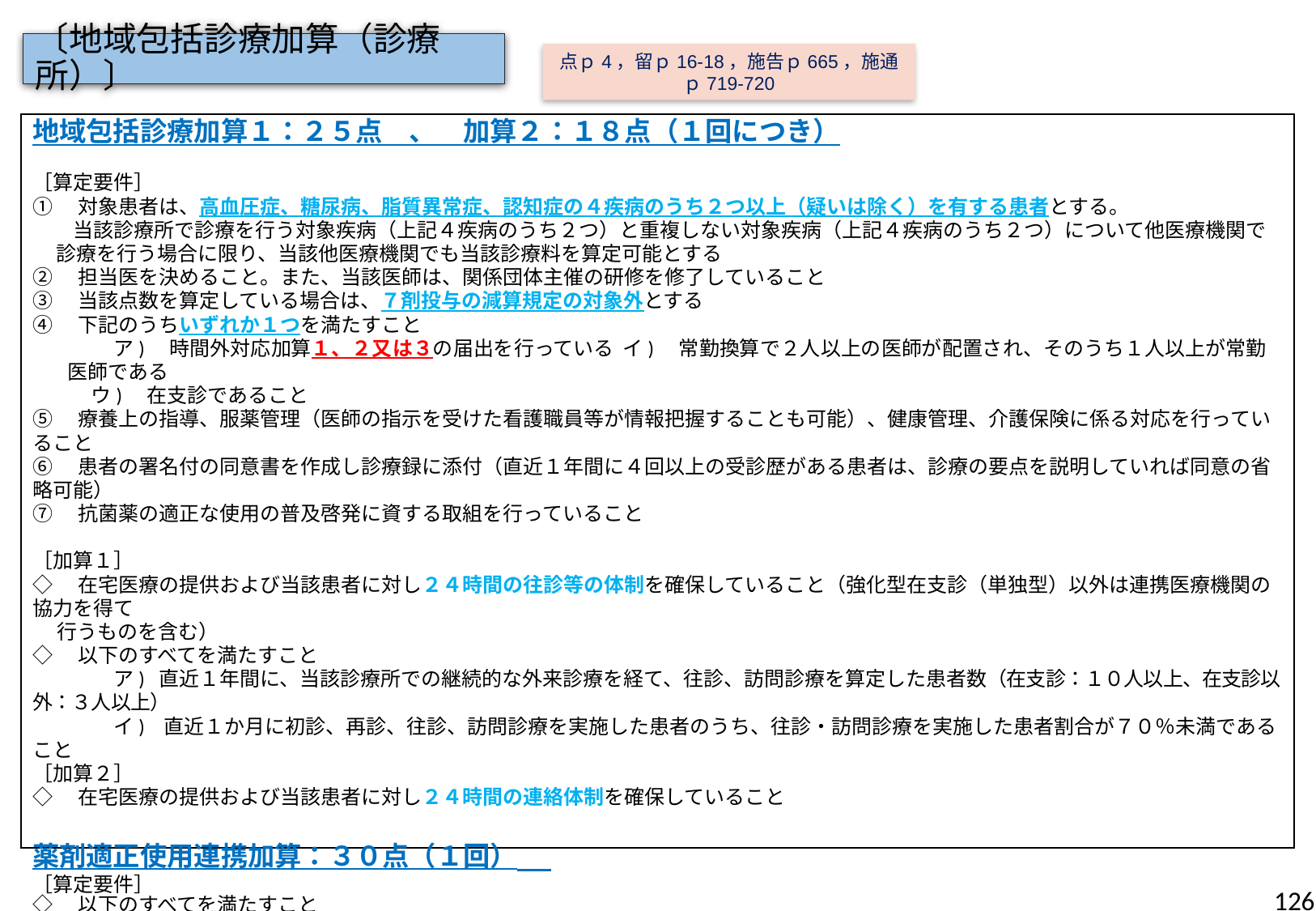

〔地域包括診療加算（診療所）〕
点ｐ4，留ｐ16-18，施告ｐ665，施通ｐ719-720
地域包括診療加算１：２５点　、　加算２：１８点（１回につき）

［算定要件］
①　対象患者は、高血圧症、糖尿病、脂質異常症、認知症の４疾病のうち２つ以上（疑いは除く）を有する患者とする。
        当該診療所で診療を行う対象疾病（上記４疾病のうち２つ）と重複しない対象疾病（上記４疾病のうち２つ）について他医療機関で診療を行う場合に限り、当該他医療機関でも当該診療料を算定可能とする
②　担当医を決めること。また、当該医師は、関係団体主催の研修を修了していること
③　当該点数を算定している場合は、７剤投与の減算規定の対象外とする
④　下記のうちいずれか１つを満たすこと
　　　　ア)　時間外対応加算１、２又は３の届出を行っている  イ)　常勤換算で２人以上の医師が配置され、そのうち１人以上が常勤医師である
            ウ)　在支診であること
⑤　療養上の指導、服薬管理（医師の指示を受けた看護職員等が情報把握することも可能）、健康管理、介護保険に係る対応を行っていること
⑥　患者の署名付の同意書を作成し診療録に添付（直近１年間に４回以上の受診歴がある患者は、診療の要点を説明していれば同意の省略可能）
⑦　抗菌薬の適正な使用の普及啓発に資する取組を行っていること

［加算１］
◇　在宅医療の提供および当該患者に対し２４時間の往診等の体制を確保していること（強化型在支診（単独型）以外は連携医療機関の協力を得て
　 行うものを含む）
◇　以下のすべてを満たすこと
　　　　ア)  直近１年間に、当該診療所での継続的な外来診療を経て、往診、訪問診療を算定した患者数（在支診：１０人以上、在支診以外：３人以上）
　　　　イ)   直近１か月に初診、再診、往診、訪問診療を実施した患者のうち、往診・訪問診療を実施した患者割合が７０％未満であること
［加算２］
◇　在宅医療の提供および当該患者に対し２４時間の連絡体制を確保していること

薬剤適正使用連携加算：３０点（１回）
［算定要件］
◇　以下のすべてを満たすこと
　　　　ア) 処方内容、薬歴等を入院・入所先に情報提供　イ) 入院・入所先から処方内容の照会に適切に対応
　　　　ウ) 入院・入所先で減薬しており、減薬後の処方内容について退院・退所後１月以内に情報提供を受けている

126